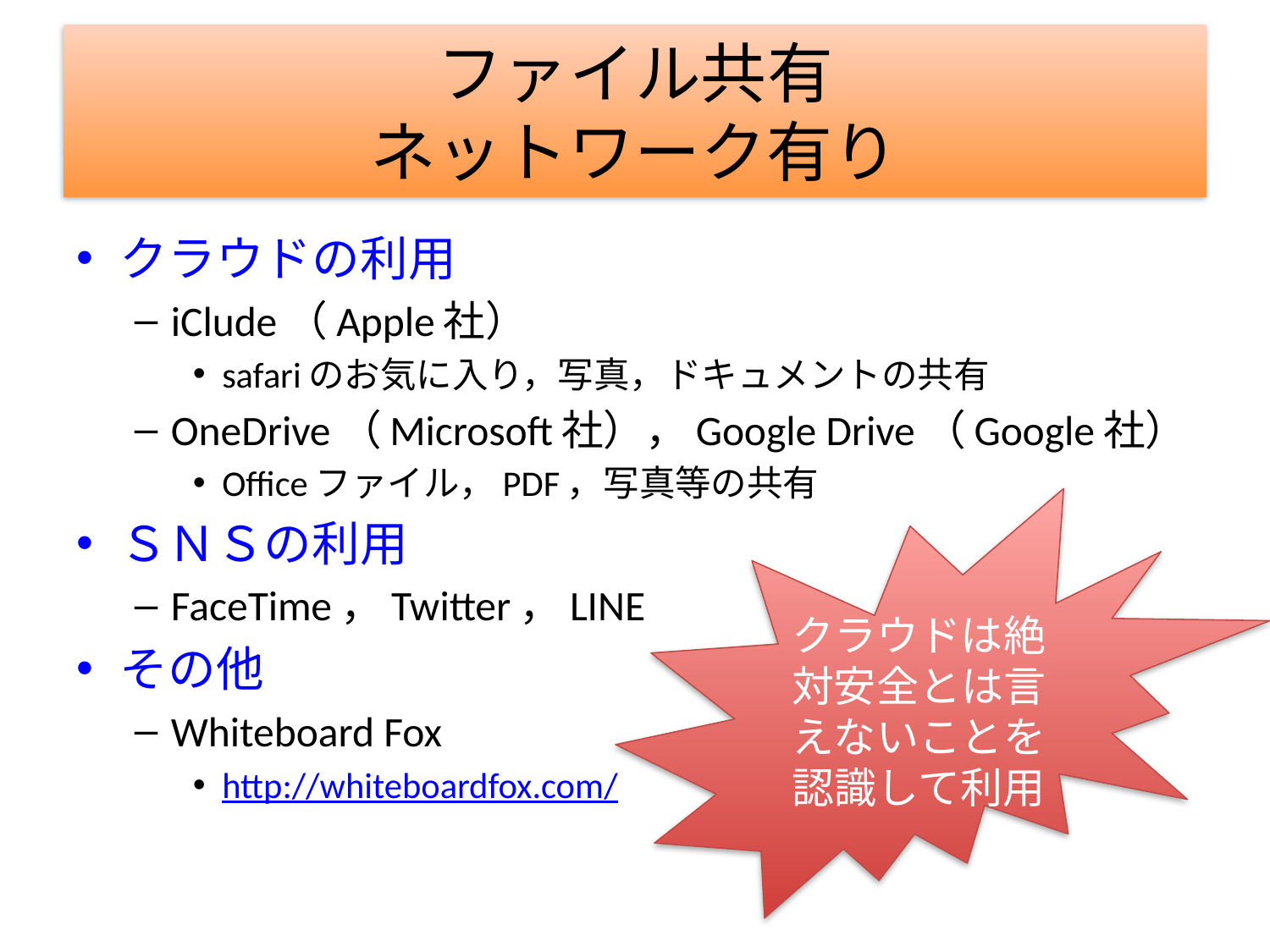

# ファイル共有 ネットワーク有り
クラウドの利用
iClude（Apple社）
safariのお気に入り，写真，ドキュメントの共有
OneDrive（Microsoft社），Google Drive（Google社）
Officeファイル，PDF，写真等の共有
ＳＮＳの利用
FaceTime，Twitter，LINE
その他
Whiteboard Fox
http://whiteboardfox.com/
クラウドは絶対安全とは言えないことを認識して利用